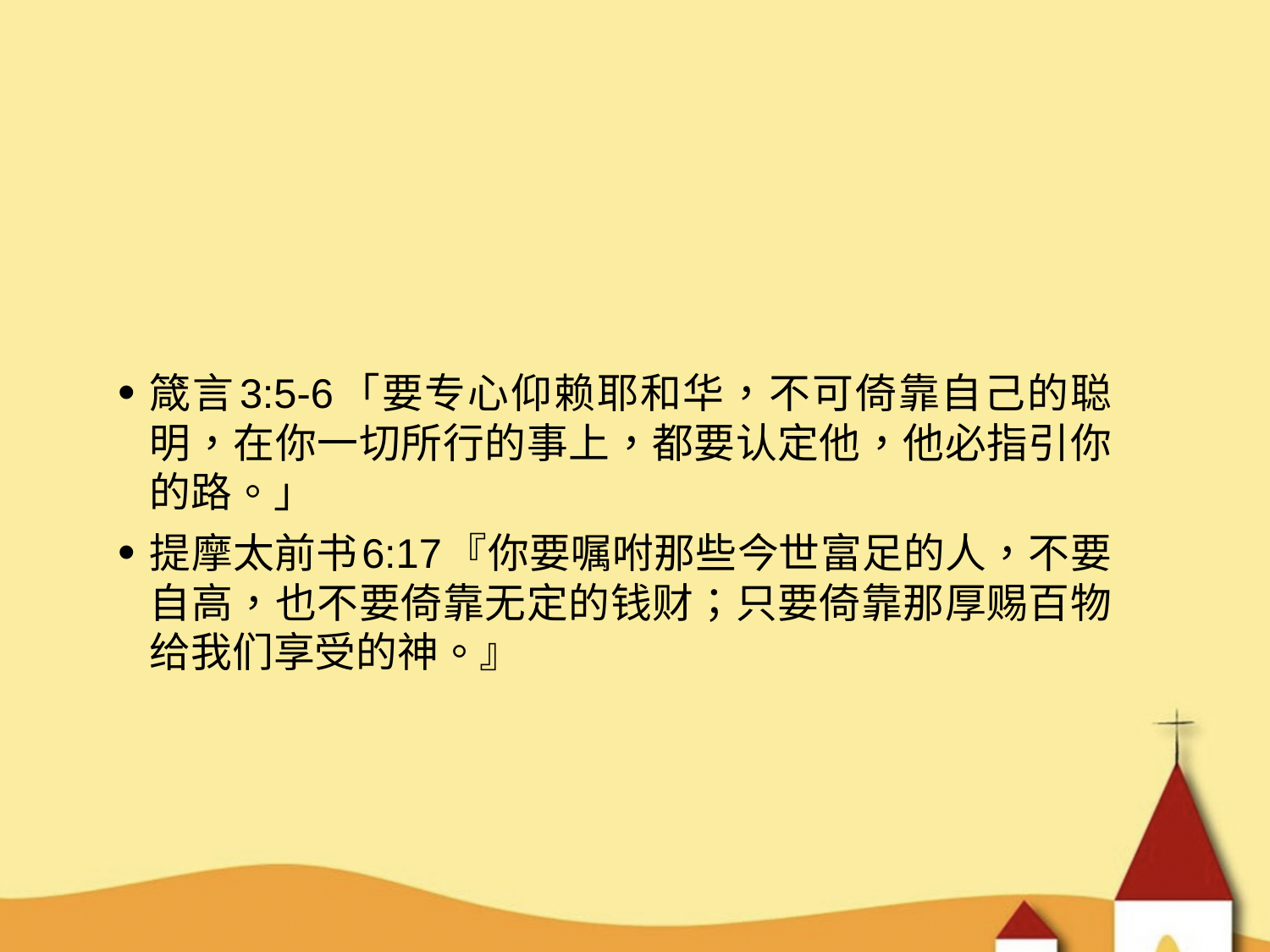

#
箴言3:5-6「要专心仰赖耶和华，不可倚靠自己的聪明，在你一切所行的事上，都要认定他，他必指引你的路。」
提摩太前书6:17『你要嘱咐那些今世富足的人，不要自高，也不要倚靠无定的钱财；只要倚靠那厚赐百物给我们享受的神。』